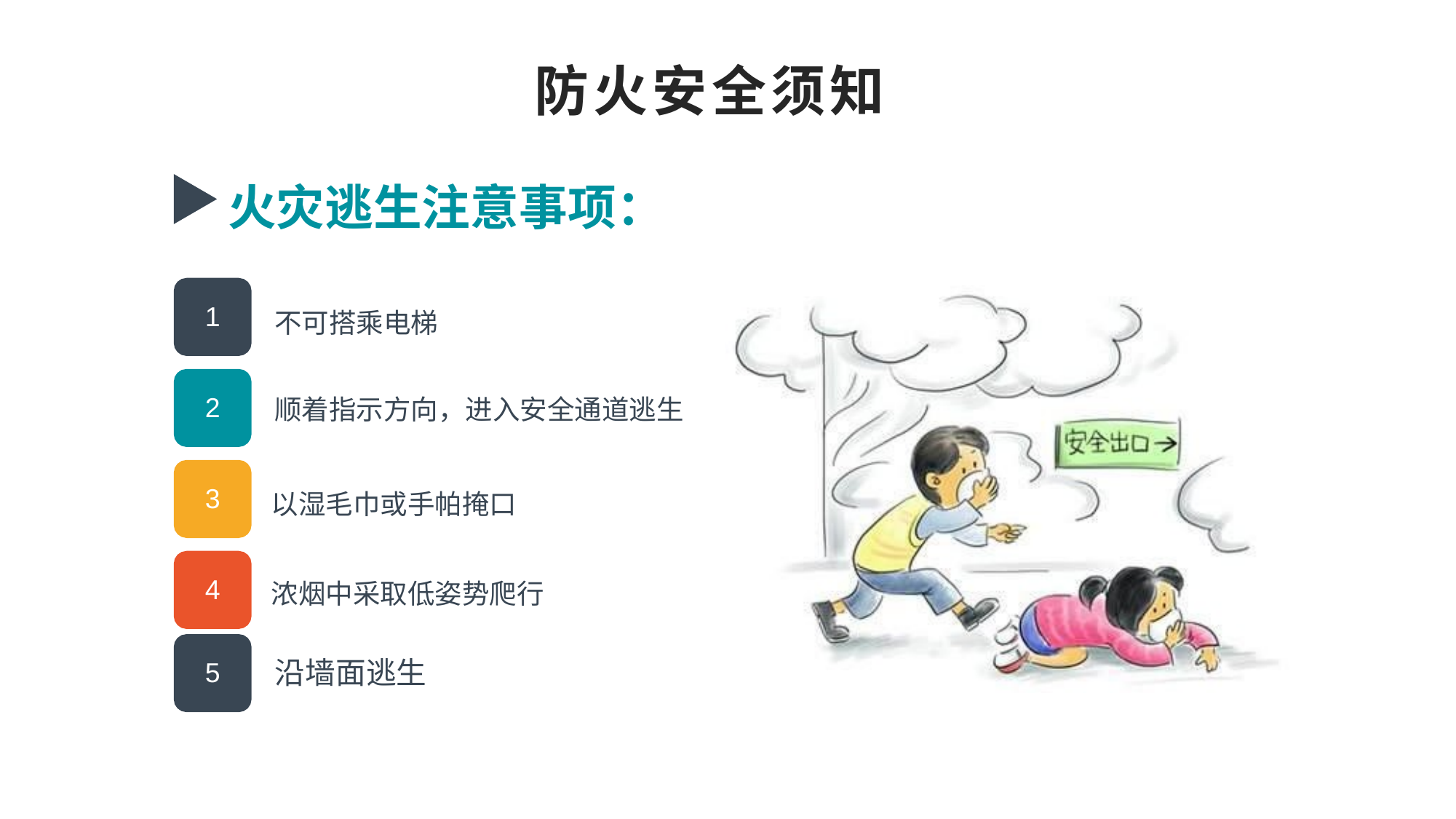

# 防火安全须知

火灾逃生注意事项：

1
不可搭乘电梯

2
顺着指示方向，进入安全通道逃生

3
以湿毛巾或手帕掩口

4
浓烟中采取低姿势爬行

沿墙面逃生
5